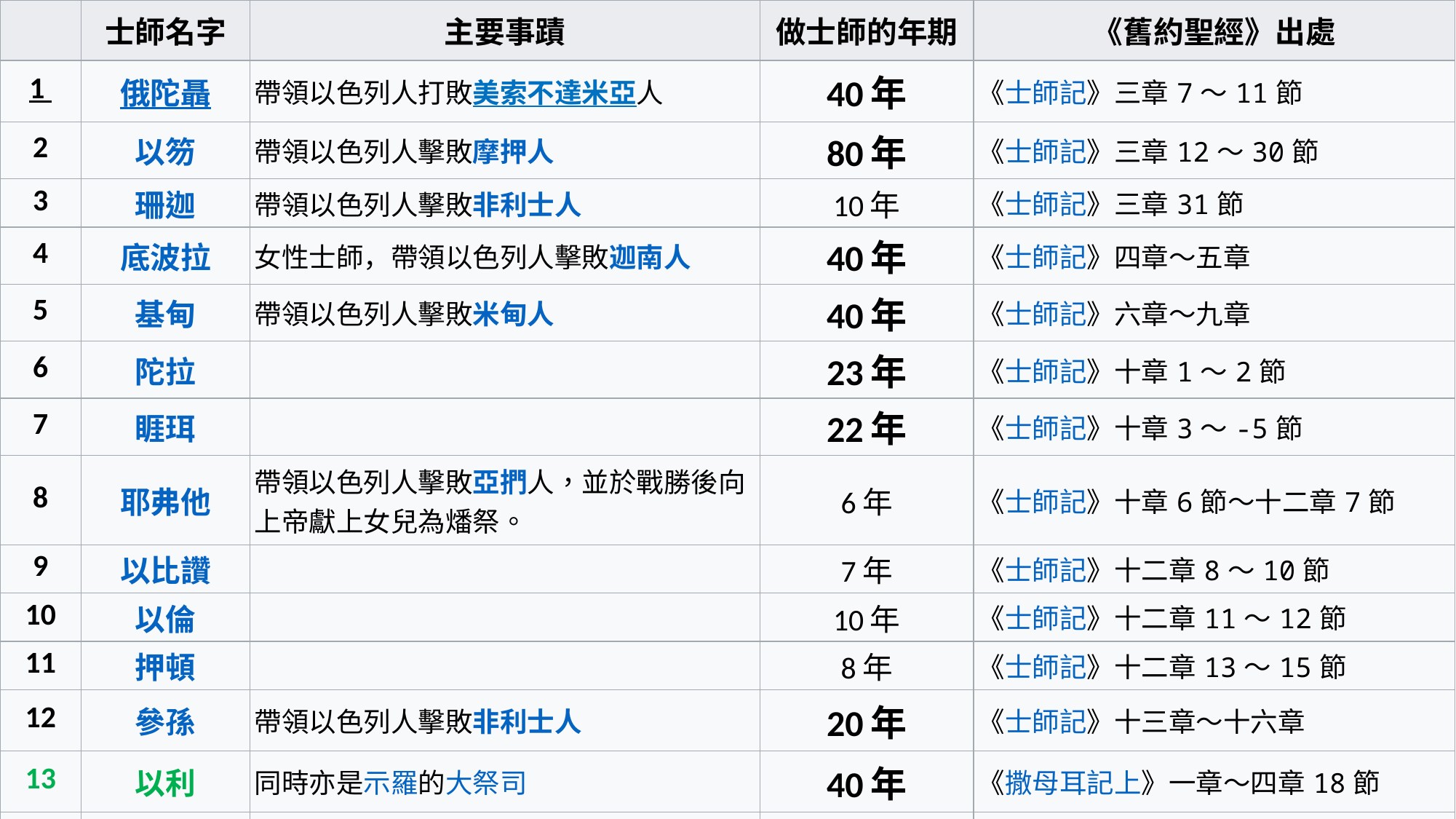

|  | 士師名字 | 主要事蹟 | 做士師的年期 | 《舊約聖經》出處 |
| --- | --- | --- | --- | --- |
| 1 | 俄陀聶 | 帶領以色列人打敗美索不達米亞人 | 40年 | 《士師記》三章7～11節 |
| 2 | 以笏 | 帶領以色列人擊敗摩押人 | 80年 | 《士師記》三章12～30節 |
| 3 | 珊迦 | 帶領以色列人擊敗非利士人 | 10年 | 《士師記》三章31節 |
| 4 | 底波拉 | 女性士師，帶領以色列人擊敗迦南人 | 40年 | 《士師記》四章～五章 |
| 5 | 基甸 | 帶領以色列人擊敗米甸人 | 40年 | 《士師記》六章～九章 |
| 6 | 陀拉 |  | 23年 | 《士師記》十章1～2節 |
| 7 | 睚珥 |  | 22年 | 《士師記》十章3～-5節 |
| 8 | 耶弗他 | 帶領以色列人擊敗亞捫人，並於戰勝後向上帝獻上女兒為燔祭。 | 6年 | 《士師記》十章6節～十二章7節 |
| 9 | 以比讚 |  | 7年 | 《士師記》十二章8～10節 |
| 10 | 以倫 |  | 10年 | 《士師記》十二章11～12節 |
| 11 | 押頓 |  | 8年 | 《士師記》十二章13～15節 |
| 12 | 參孫 | 帶領以色列人擊敗非利士人 | 20年 | 《士師記》十三章～十六章 |
| 13 | 以利 | 同時亦是示羅的大祭司 | 40年 | 《撒母耳記上》一章～四章18節 |
| 14 | 撒母耳 | 膏立以色列首兩位王掃羅與大衛 |  | 《撒母耳記上》一章～至廿五章1節 |